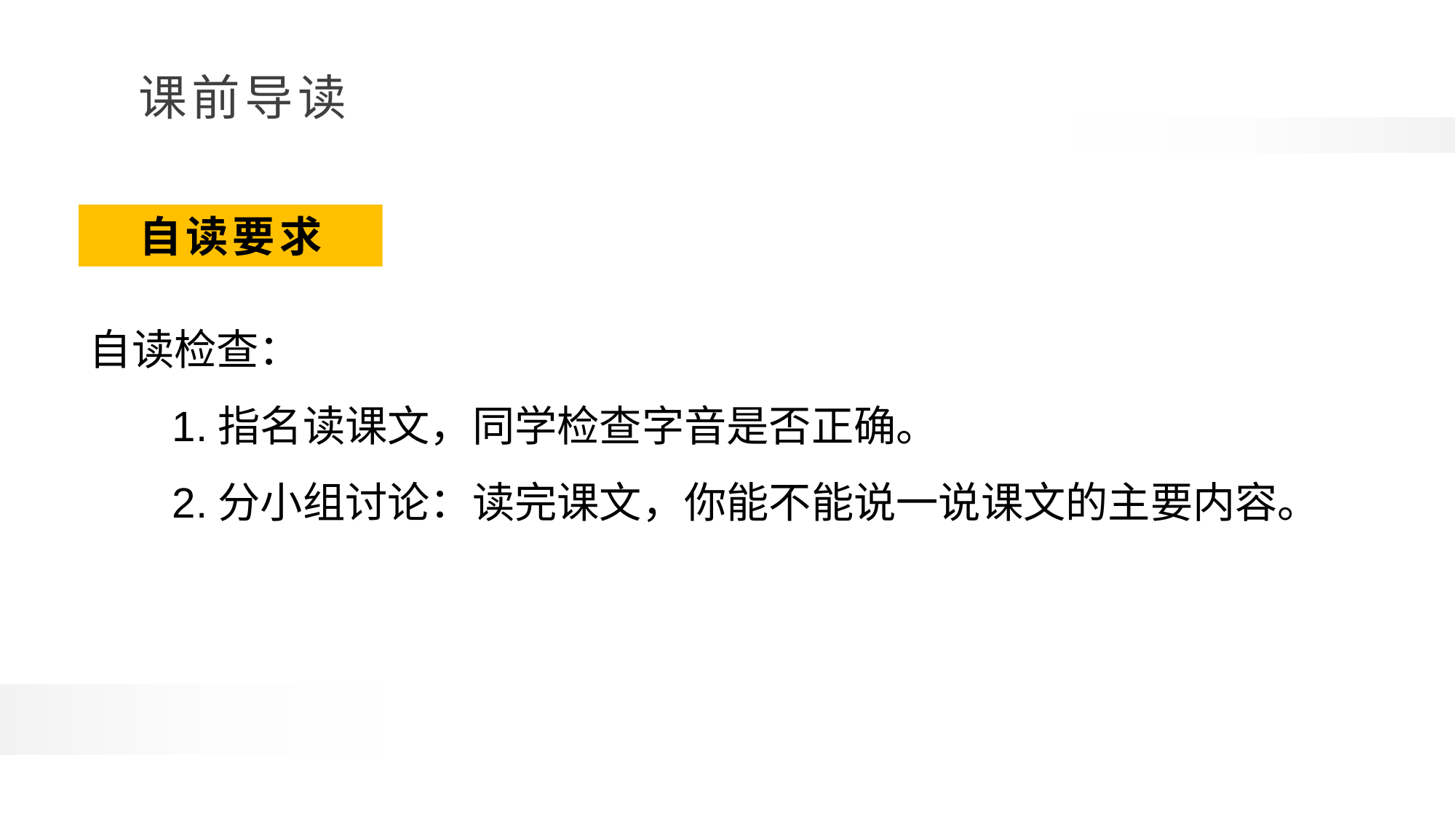

小学学科网  xuekeedu.com
小学学科网  xuekeedu.com
小学学科网  xuekeedu.com
自读要求
小学学科网  xuekeedu.com
自读检查：
       1.指名读课文，同学检查字音是否正确。
       2.分小组讨论：读完课文，你能不能说一说课文的主要内容。